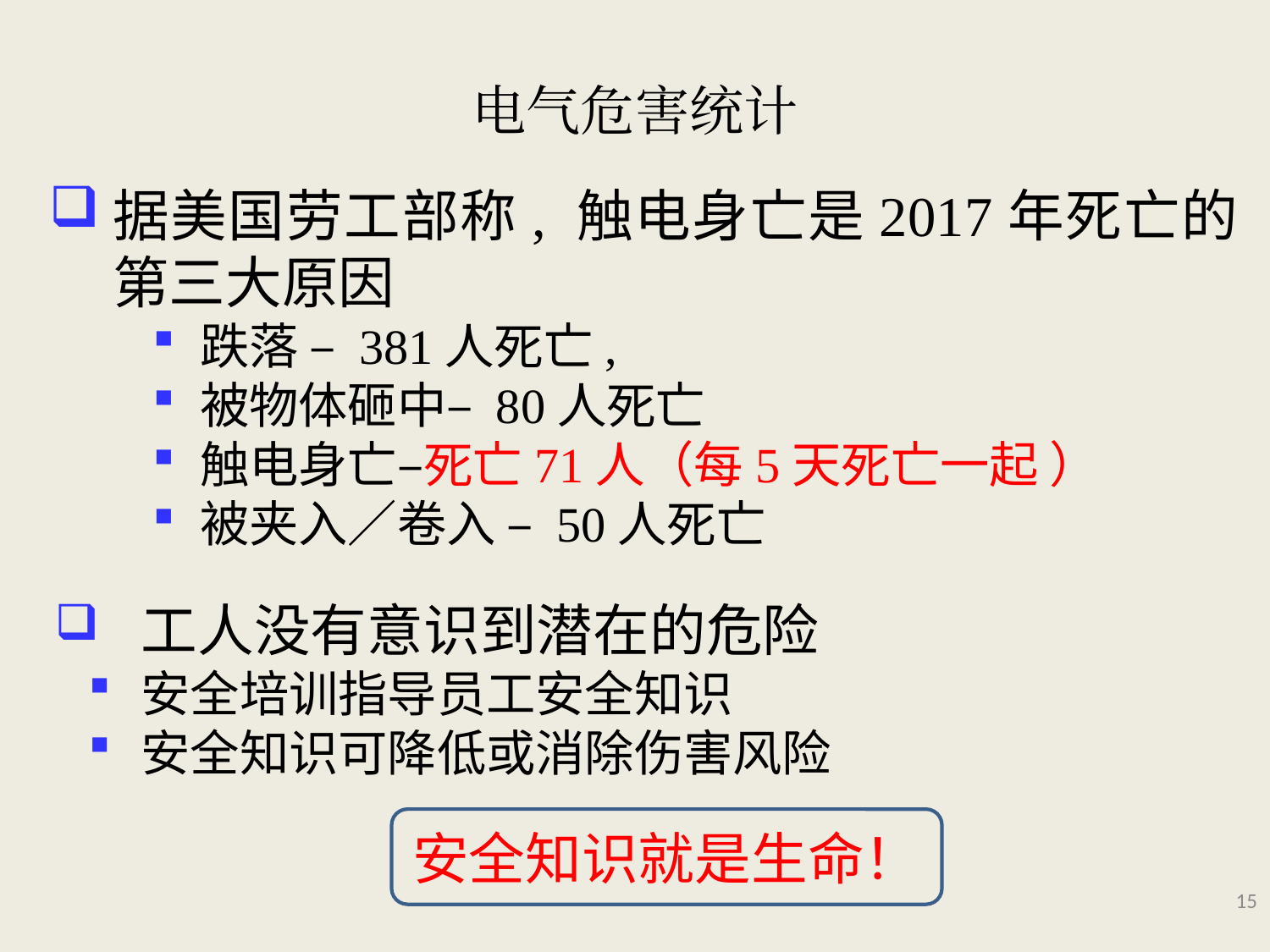

# 电气危害统计
据美国劳工部称, 触电身亡是2017年死亡的第三大原因
跌落 – 381人死亡,
被物体砸中– 80人死亡
触电身亡–死亡71人（每5天死亡一起 ）
被夹入／卷入 – 50人死亡
 工人没有意识到潜在的危险
 安全培训指导员工安全知识
 安全知识可降低或消除伤害风险
安全知识就是生命！
15